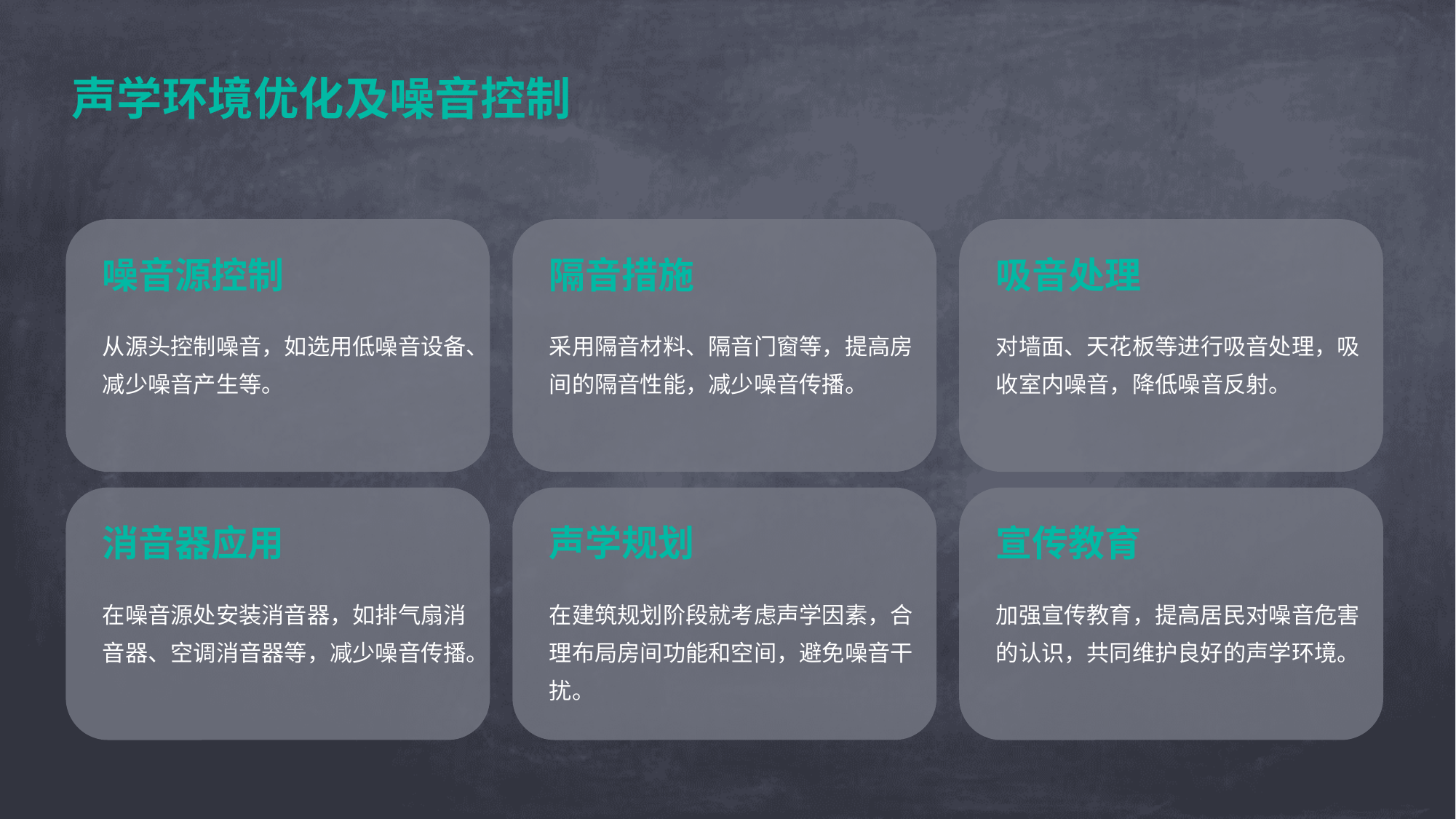

声学环境优化及噪音控制

噪音源控制
隔音措施
吸音处理
从源头控制噪音，如选用低噪音设备、减少噪音产生等。
采用隔音材料、隔音门窗等，提高房间的隔音性能，减少噪音传播。
对墙面、天花板等进行吸音处理，吸收室内噪音，降低噪音反射。

消音器应用
声学规划
宣传教育
在噪音源处安装消音器，如排气扇消音器、空调消音器等，减少噪音传播。
在建筑规划阶段就考虑声学因素，合理布局房间功能和空间，避免噪音干扰。
加强宣传教育，提高居民对噪音危害的认识，共同维护良好的声学环境。